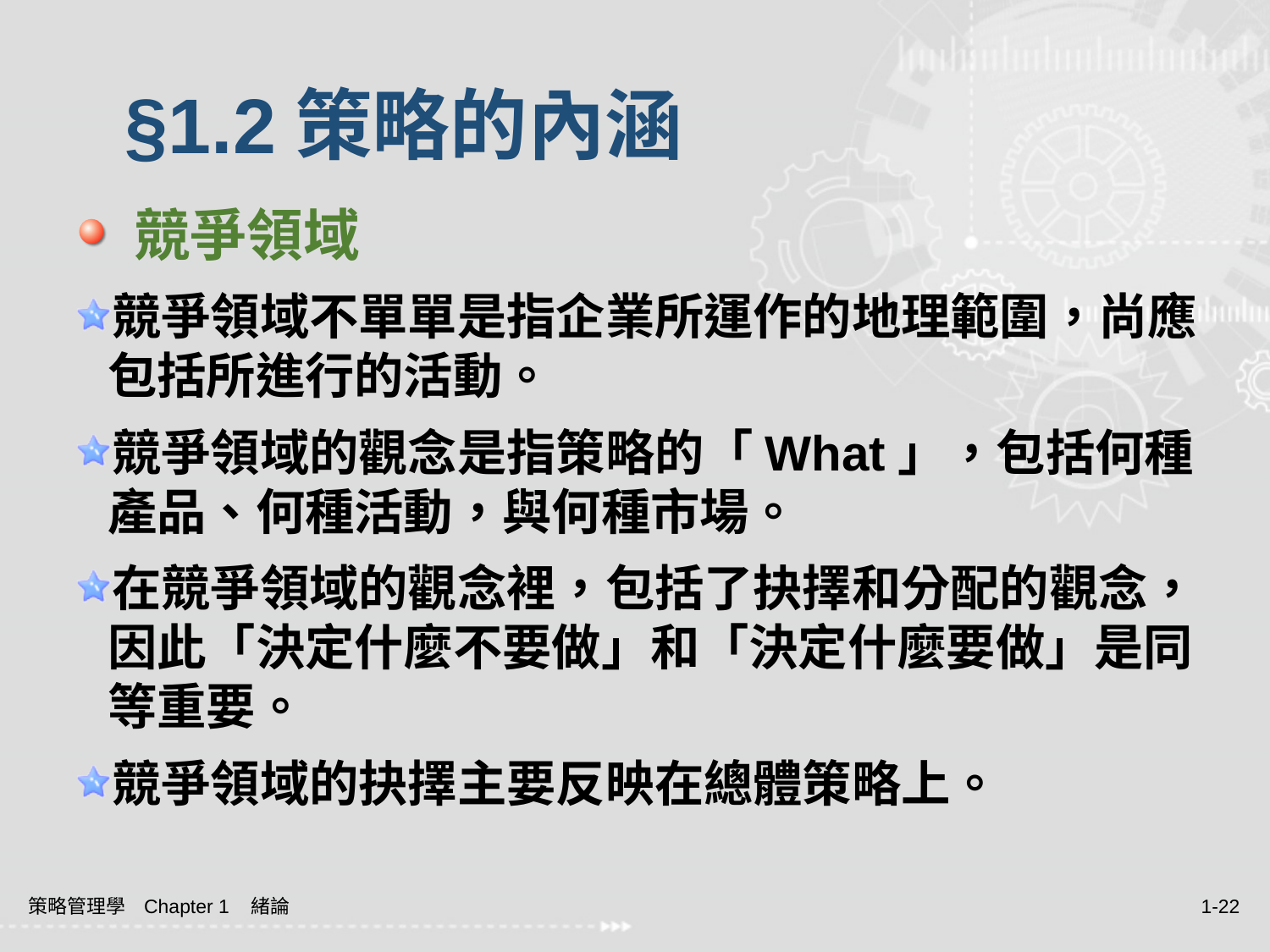

# §1.2策略的內涵
 競爭領域
競爭領域不單單是指企業所運作的地理範圍，尚應包括所進行的活動。
競爭領域的觀念是指策略的「What」，包括何種產品、何種活動，與何種市場。
在競爭領域的觀念裡，包括了抉擇和分配的觀念，因此「決定什麼不要做」和「決定什麼要做」是同等重要。
競爭領域的抉擇主要反映在總體策略上。

策略管理學   Chapter 1   緒論
1-22